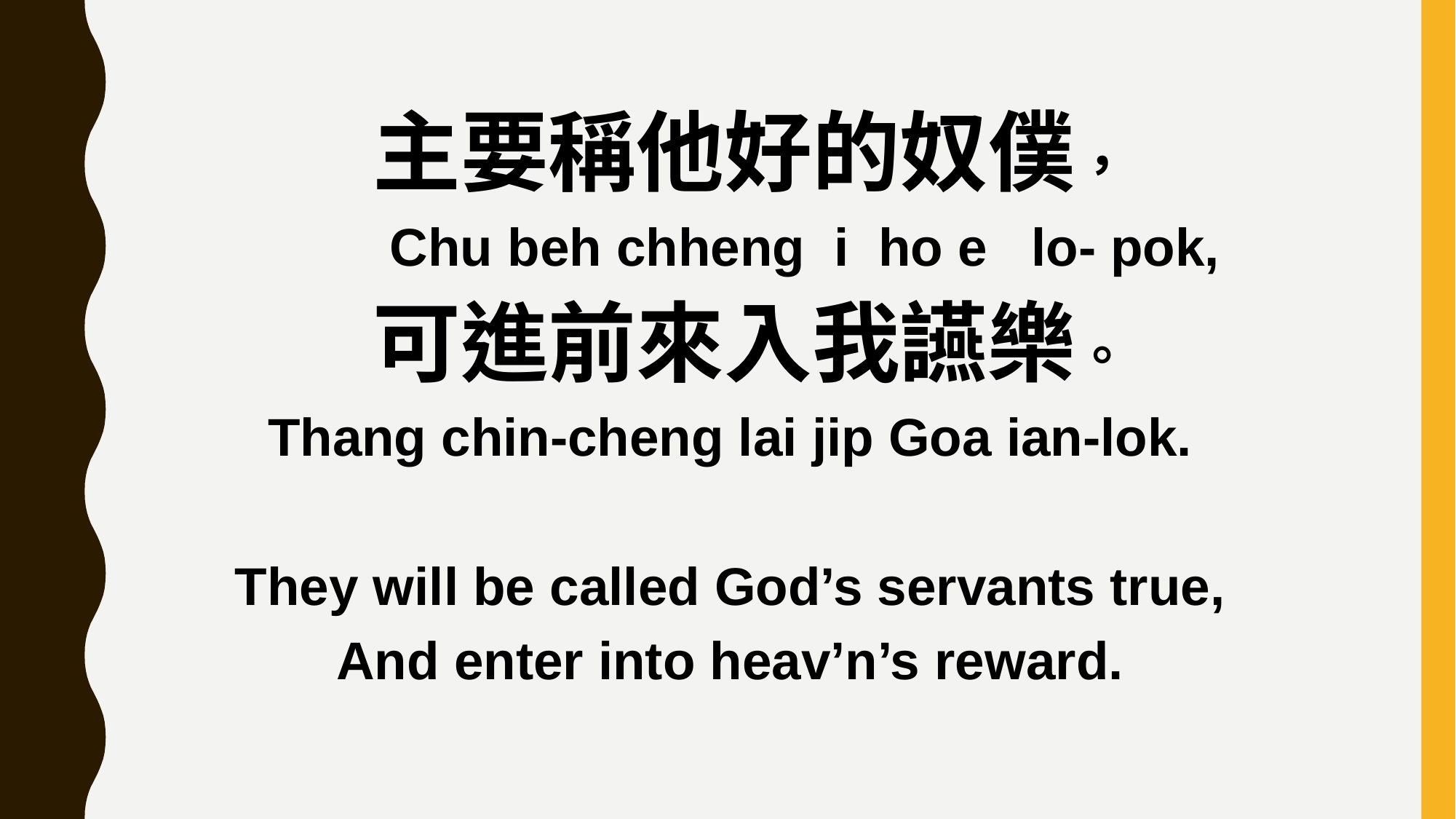

主要稱他好的奴僕，
             Chu beh chheng  i  ho e   lo- pok,
 可進前來入我讌樂。
Thang chin-cheng lai jip Goa ian-lok.

They will be called God’s servants true,
And enter into heav’n’s reward.